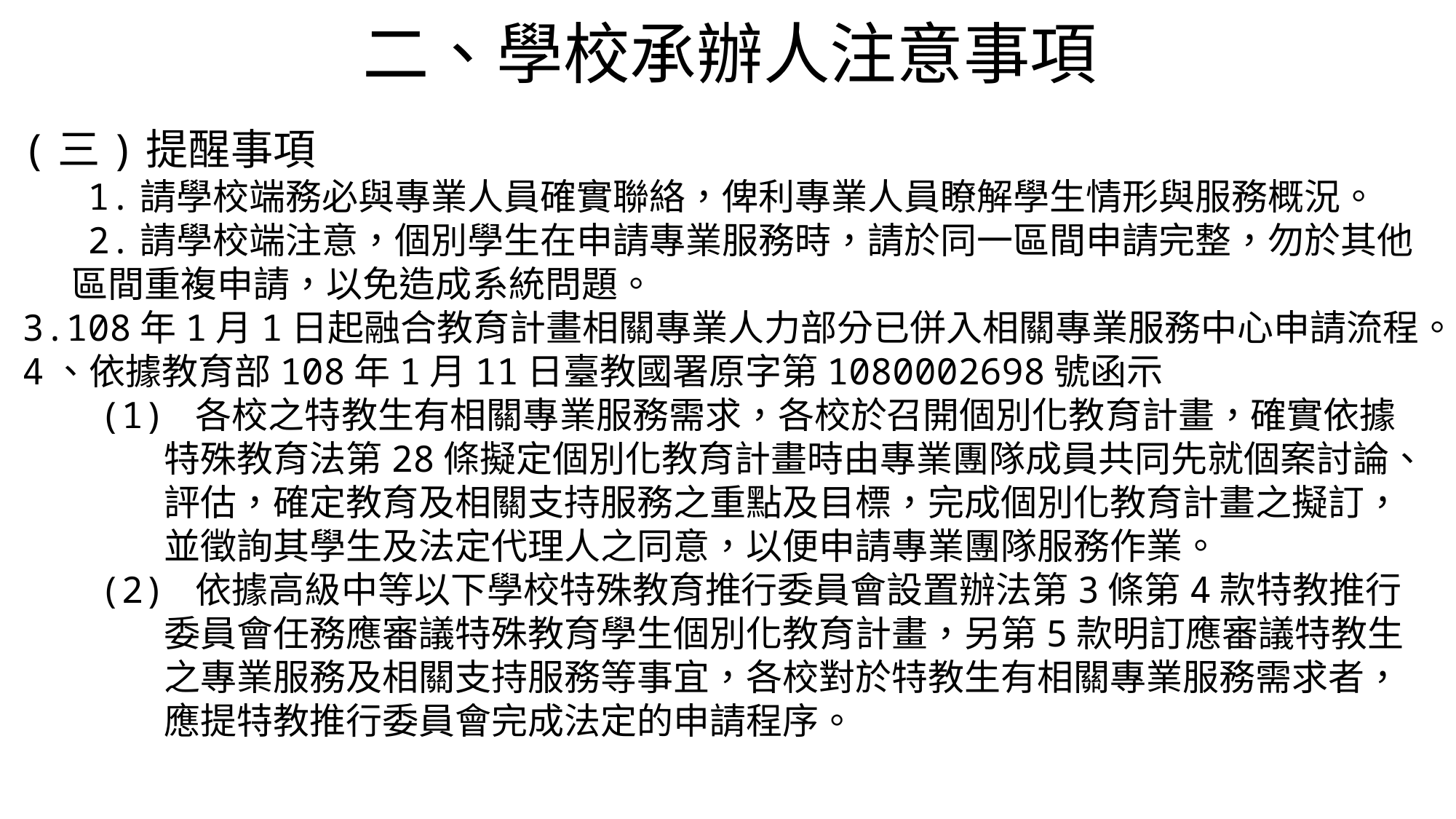

# 二、學校承辦人注意事項
(三)提醒事項
   1.請學校端務必與專業人員確實聯絡，俾利專業人員瞭解學生情形與服務概況。
   2.請學校端注意，個別學生在申請專業服務時，請於同一區間申請完整，勿於其他
     區間重複申請，以免造成系統問題。
3.108年1月1日起融合教育計畫相關專業人力部分已併入相關專業服務中心申請流程。
4、依據教育部108年1月11日臺教國署原字第1080002698號函示
(1) 各校之特教生有相關專業服務需求，各校於召開個別化教育計畫，確實依據特殊教育法第28條擬定個別化教育計畫時由專業團隊成員共同先就個案討論、評估，確定教育及相關支持服務之重點及目標，完成個別化教育計畫之擬訂，並徵詢其學生及法定代理人之同意，以便申請專業團隊服務作業。
(2) 依據高級中等以下學校特殊教育推行委員會設置辦法第3條第4款特教推行委員會任務應審議特殊教育學生個別化教育計畫，另第5款明訂應審議特教生之專業服務及相關支持服務等事宜，各校對於特教生有相關專業服務需求者，應提特教推行委員會完成法定的申請程序。